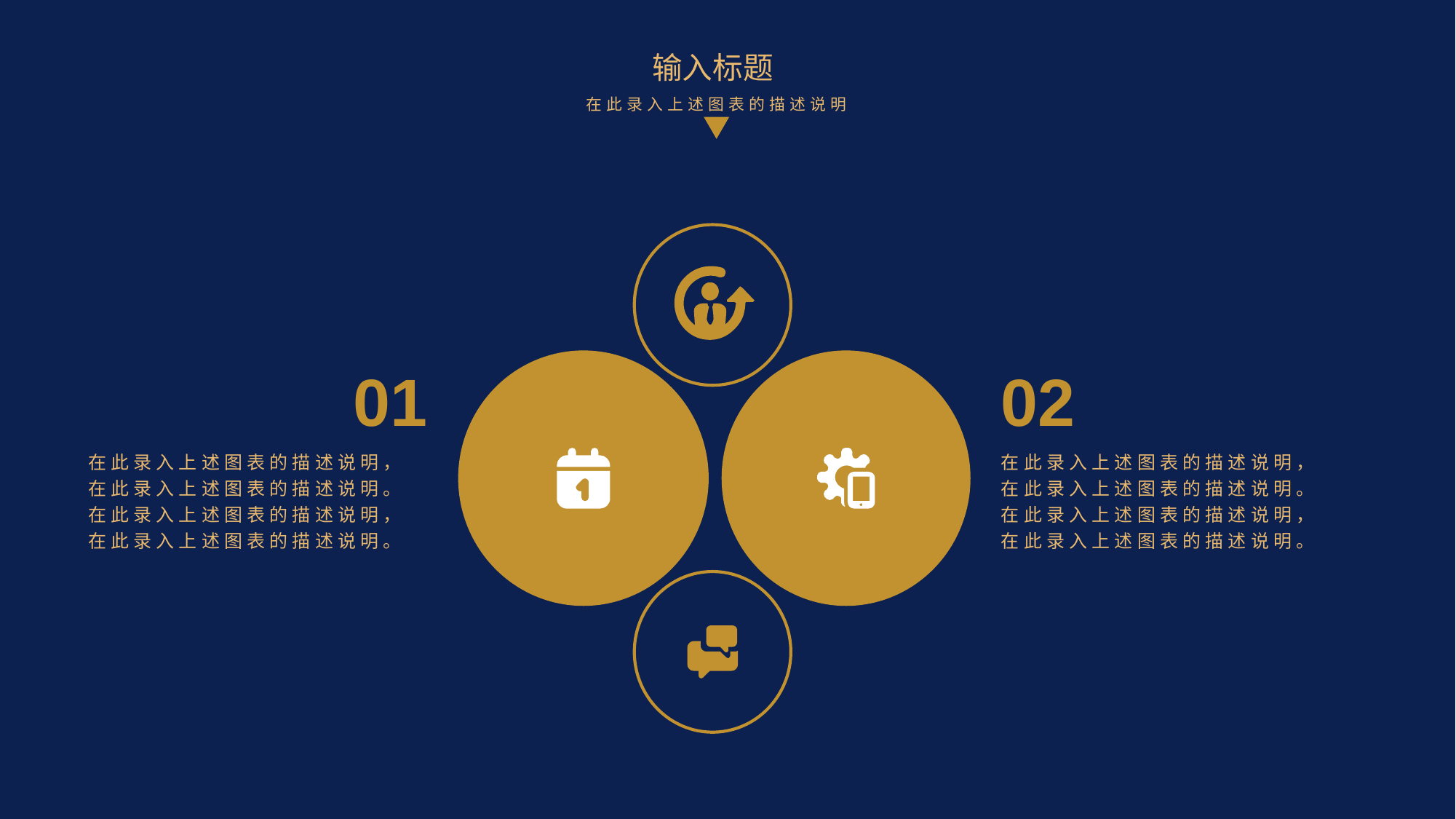

输入标题
在此录入上述图表的描述说明

01
02
在此录入上述图表的描述说明，在此录入上述图表的描述说明。在此录入上述图表的描述说明，在此录入上述图表的描述说明。

在此录入上述图表的描述说明，在此录入上述图表的描述说明。在此录入上述图表的描述说明，在此录入上述图表的描述说明。